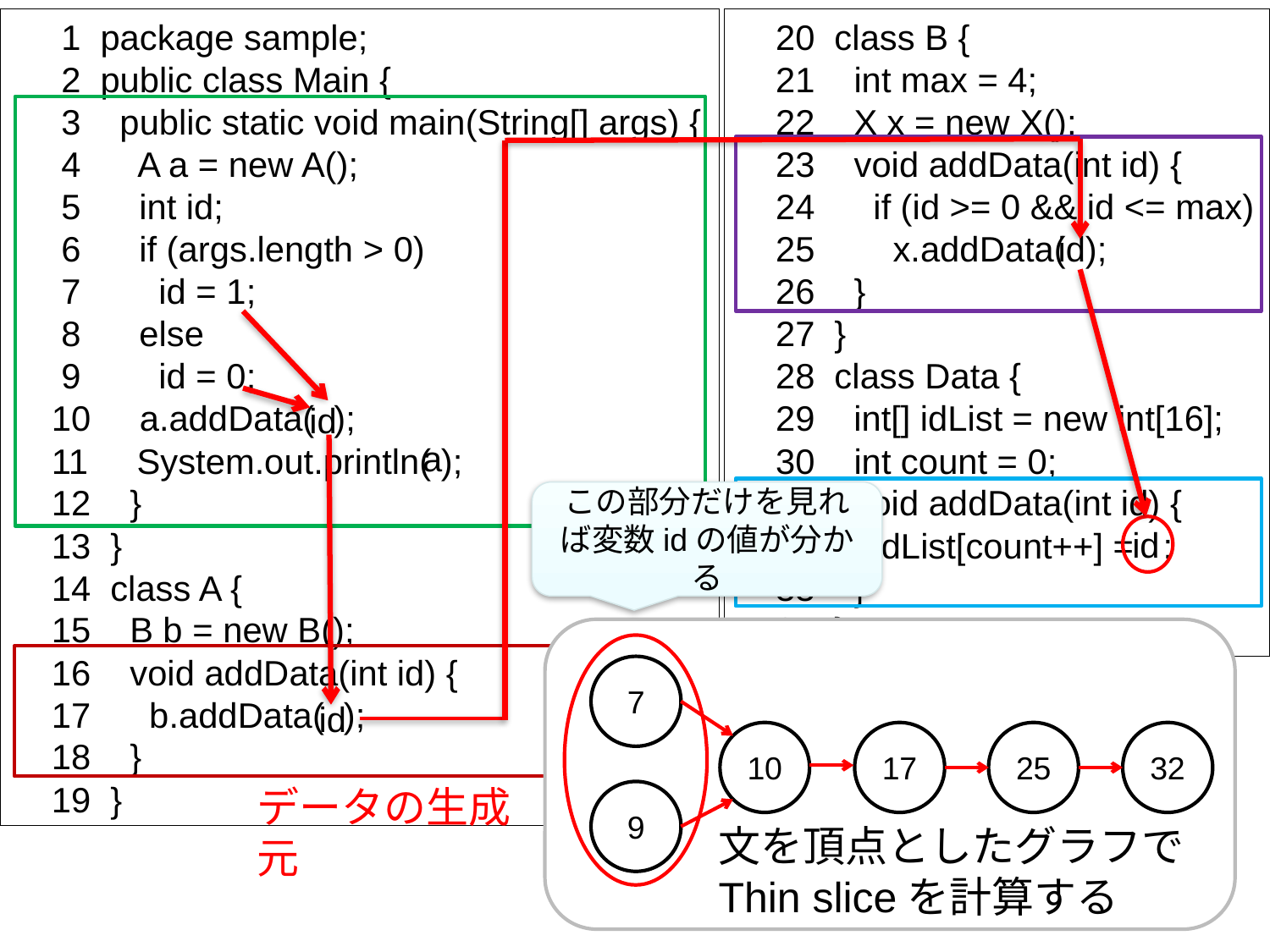

1  package sample;
     2  public class Main {
     3    public static void main(String[] args) {
     4      A a = new A();
     5      int id;
     6      if (args.length > 0)
     7        id = 1;
     8      else
     9        id = 0;
    10     a.addData(  );
    11     System.out.println( );
    12    }
    13  }
    14  class A {
    15    B b = new B();
    16    void addData(int id) {
    17      b.addData(  );
    18    }
    19  }
    20  class B {
    21    int max = 4;
    22    X x = new X();
    23    void addData(int id) {
    24      if (id >= 0 && id <= max)
    25        x.addData(  );
    26    }
    27  }
    28  class Data {
    29    int[] idList = new int[16];
    30    int count = 0;
    31    void addData(int id) {
    32      idList[count++] =   ;
    33    }
    34  }

id
id
a

この部分だけを見れば変数idの値が分かる
id

7
id
10
17
25
32
データの生成元
9
文を頂点としたグラフで
Thin sliceを計算する
7